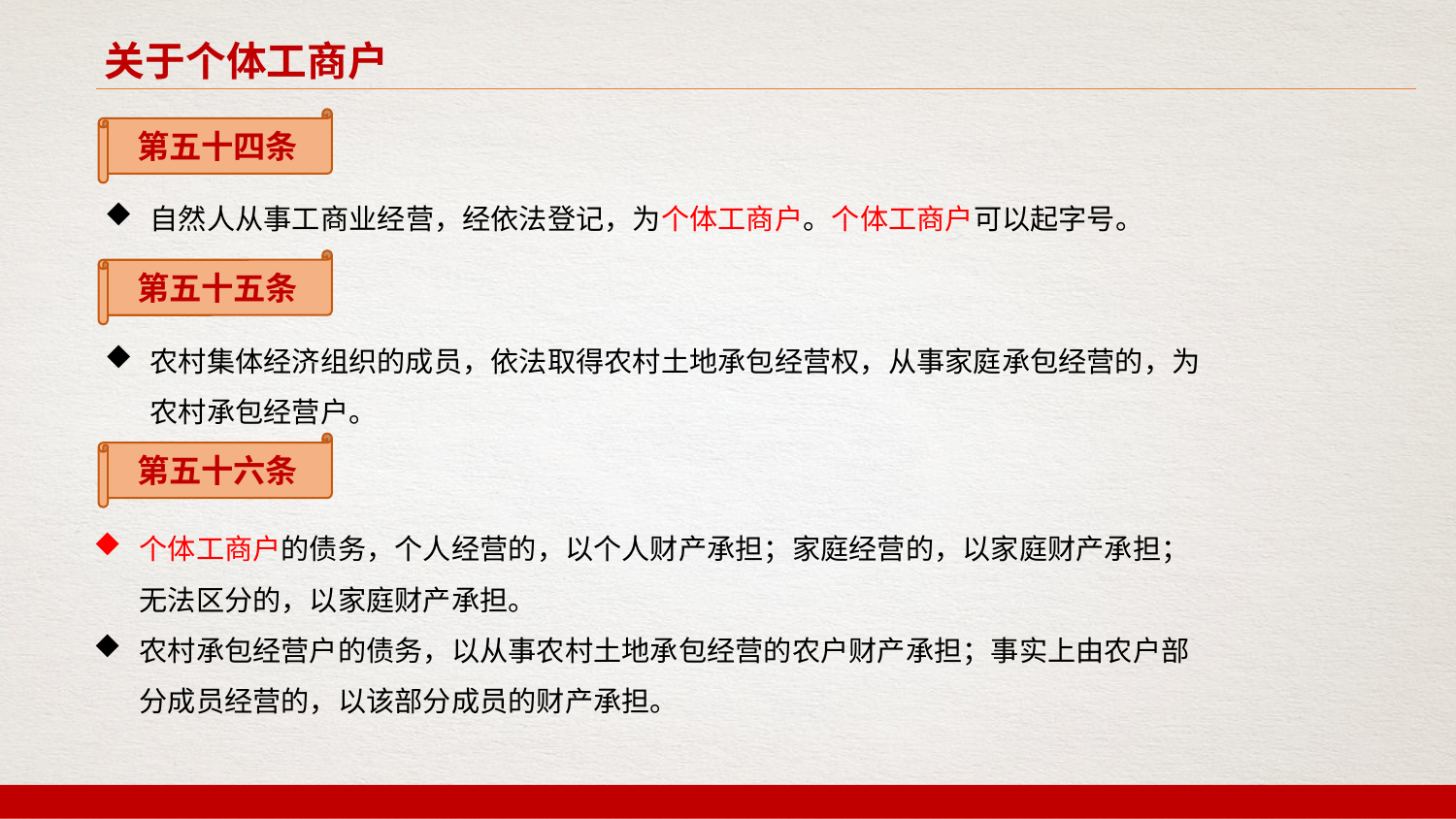

关于个体工商户
第五十四条
自然人从事工商业经营，经依法登记，为个体工商户。个体工商户可以起字号。
第五十五条
农村集体经济组织的成员，依法取得农村土地承包经营权，从事家庭承包经营的，为农村承包经营户。
第五十六条

个体工商户的债务，个人经营的，以个人财产承担；家庭经营的，以家庭财产承担；无法区分的，以家庭财产承担。
农村承包经营户的债务，以从事农村土地承包经营的农户财产承担；事实上由农户部分成员经营的，以该部分成员的财产承担。